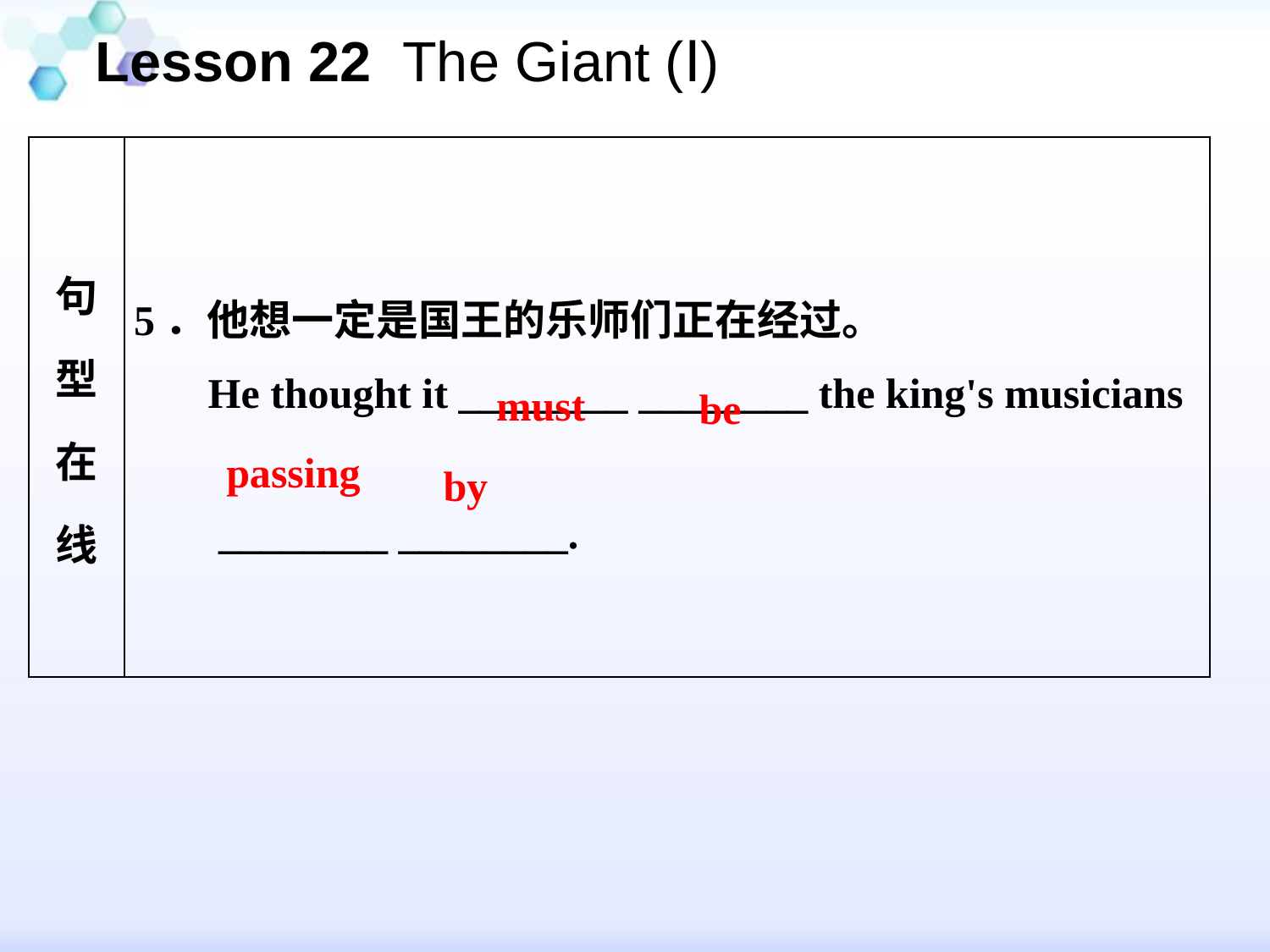

Lesson 22  The Giant (Ⅰ)
#
| 句 型 在 线 | 5．他想一定是国王的乐师们正在经过。 He thought it \_\_\_\_\_\_\_\_ \_\_\_\_\_\_\_\_ the king's musicians \_\_\_\_\_\_\_\_ \_\_\_\_\_\_\_\_. |
| --- | --- |
must
be
passing
by